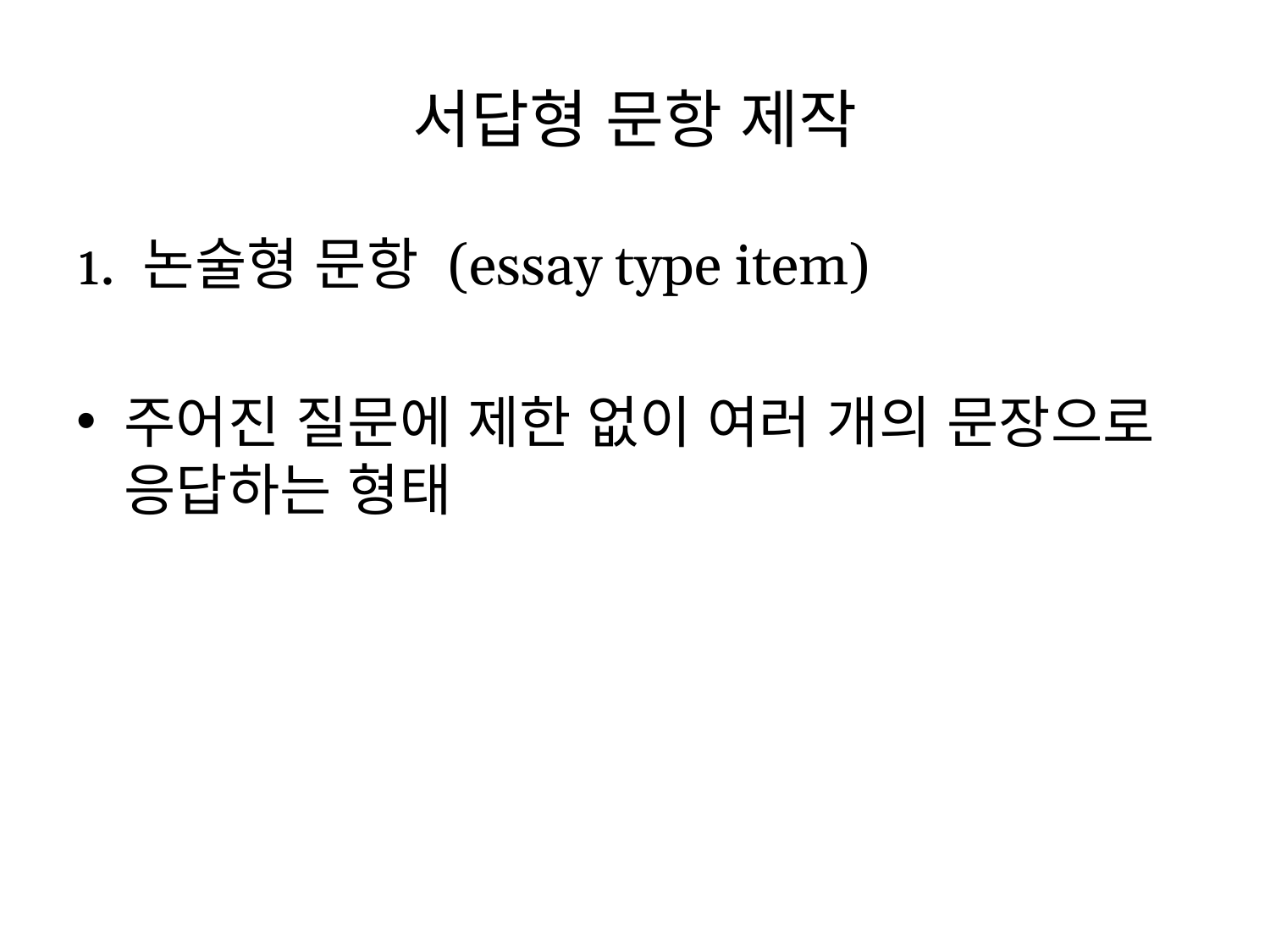

# 서답형 문항 제작
1. 논술형 문항 (essay type item)

주어진 질문에 제한 없이 여러 개의 문장으로 응답하는 형태